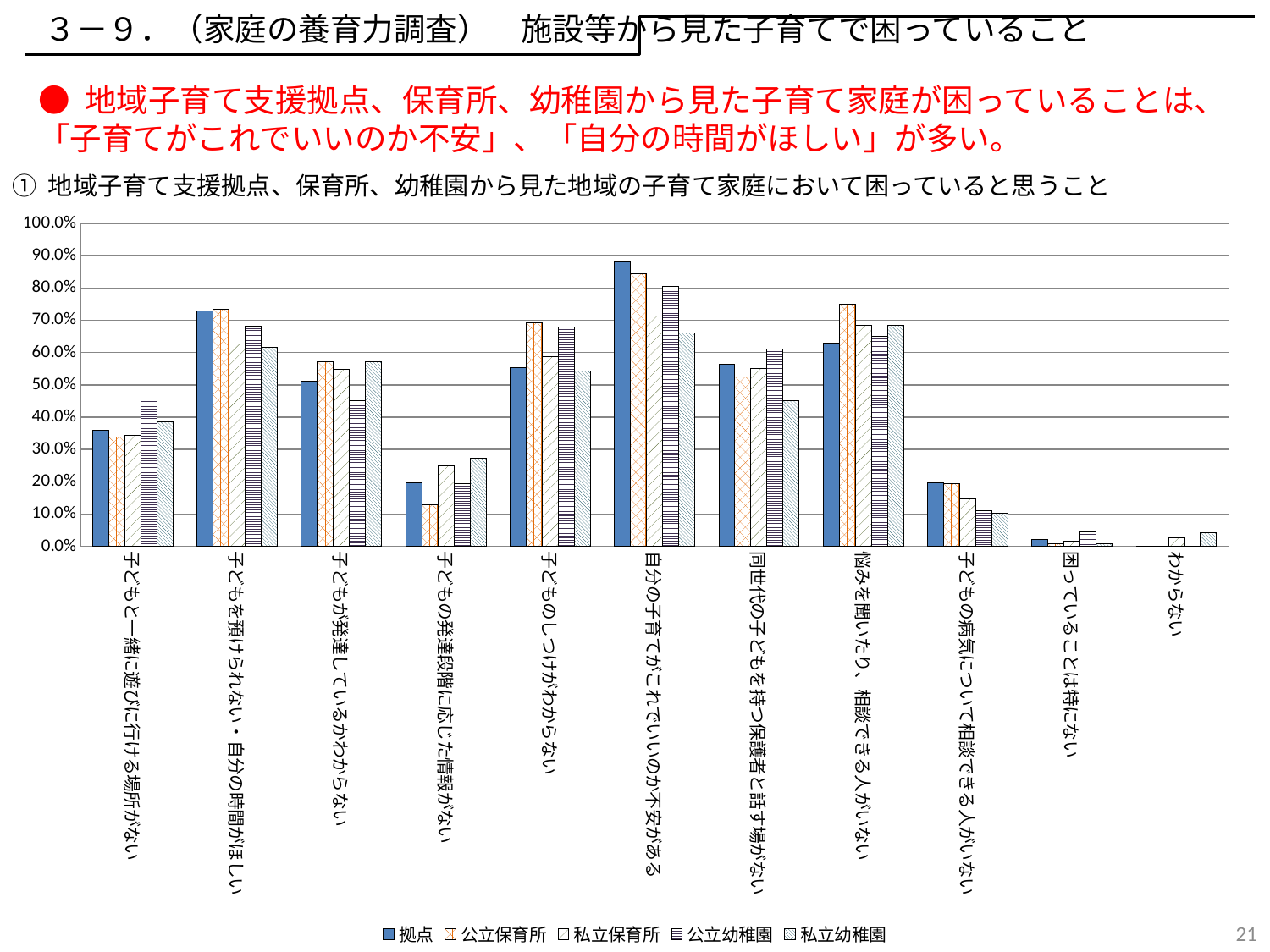

３－９．（家庭の養育力調査）　施設等から見た子育てで困っていること
● 地域子育て支援拠点、保育所、幼稚園から見た子育て家庭が困っていることは、「子育てがこれでいいのか不安」、「自分の時間がほしい」が多い。
① 地域子育て支援拠点、保育所、幼稚園から見た地域の子育て家庭において困っていると思うこと

### Chart

| Category | 拠点 | 公立保育所 | 私立保育所 | 公立幼稚園 | 私立幼稚園 |
|---|---|---|---|---|---|
| 子どもと一緒に遊びに行ける場所がない | 0.359 | 0.339 | 0.343 | 0.456 | 0.387 |
| 子どもを預けられない・自分の時間がほしい | 0.728 | 0.735 | 0.626 | 0.683 | 0.617 |
| 子どもが発達しているかわからない | 0.511 | 0.572 | 0.548 | 0.45 | 0.573 |
| 子どもの発達段階に応じた情報がない | 0.196 | 0.128 | 0.249 | 0.194 | 0.273 |
| 子どものしつけがわからない | 0.554 | 0.693 | 0.588 | 0.678 | 0.542 |
| 自分の子育てがこれでいいのか不安がある | 0.88 | 0.844 | 0.713 | 0.806 | 0.66 |
| 同世代の子どもを持つ保護者と話す場がない | 0.565 | 0.525 | 0.552 | 0.611 | 0.451 |
| 悩みを聞いたり、相談できる人がいない | 0.63 | 0.751 | 0.685 | 0.65 | 0.684 |
| 子どもの病気について相談できる人がいない | 0.196 | 0.195 | 0.146 | 0.111 | 0.103 |
| 困っていることは特にない | 0.022 | 0.008 | 0.015 | 0.044 | 0.008 |
| わからない | 0.0 | 0.0 | 0.027 | 0.0 | 0.043 |
21